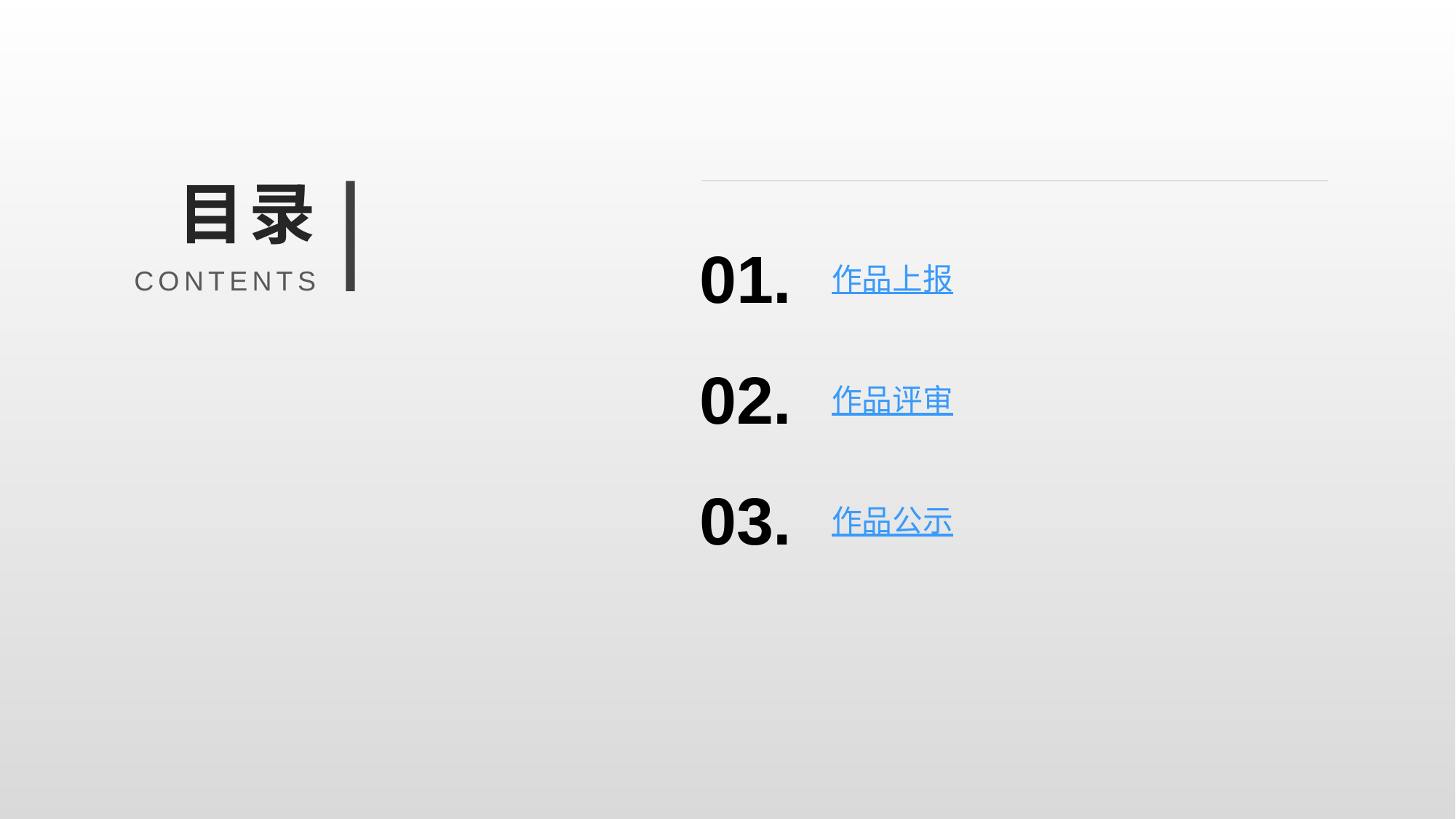

目录

01.
作品上报
CONTENTS
02.
作品评审
03.
作品公示